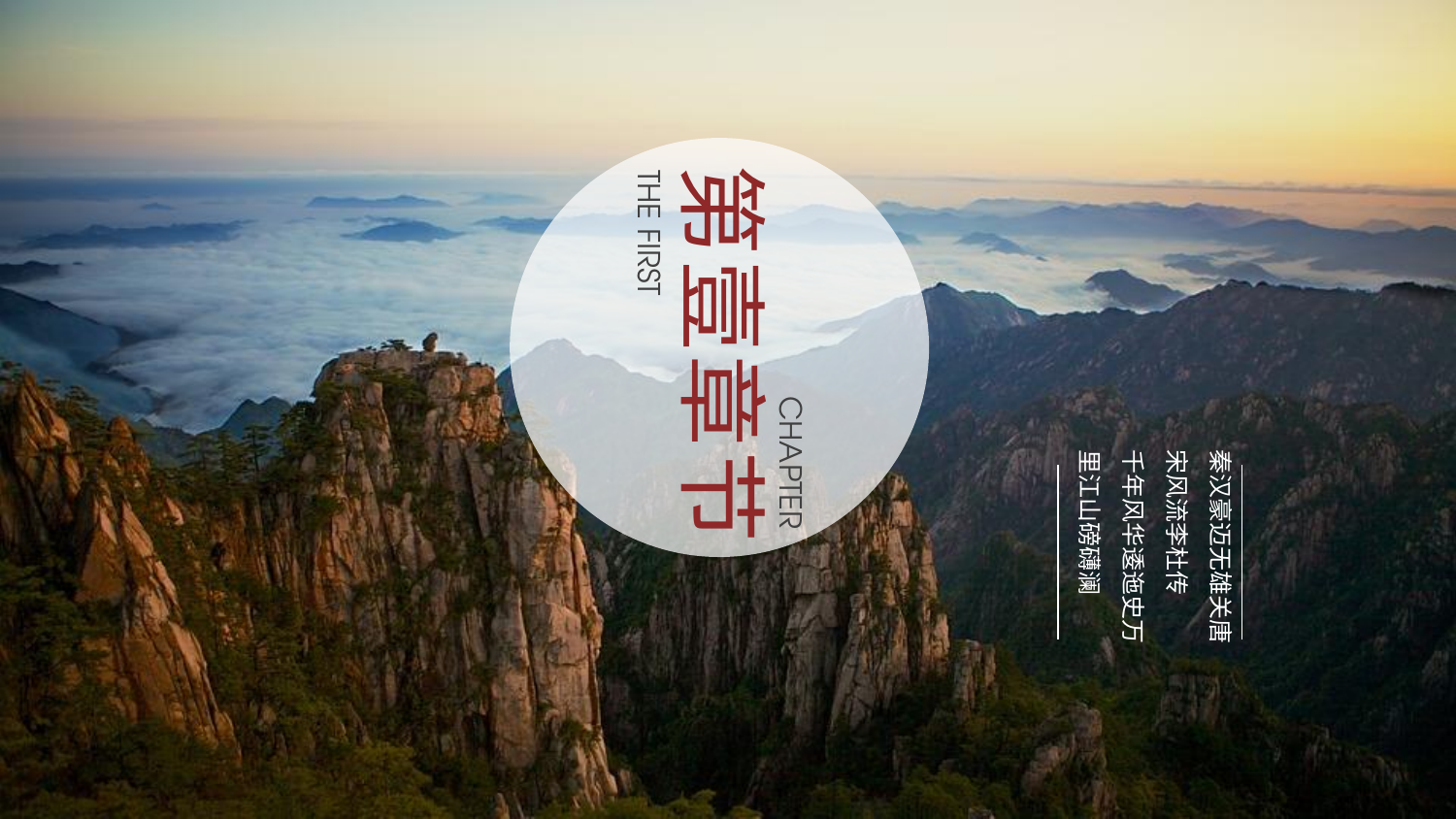

第壹章节
THE FIRST
CHAPTER
秦汉豪迈无雄关唐宋风流李杜传
千年风华逶迤史万里江山磅礴澜